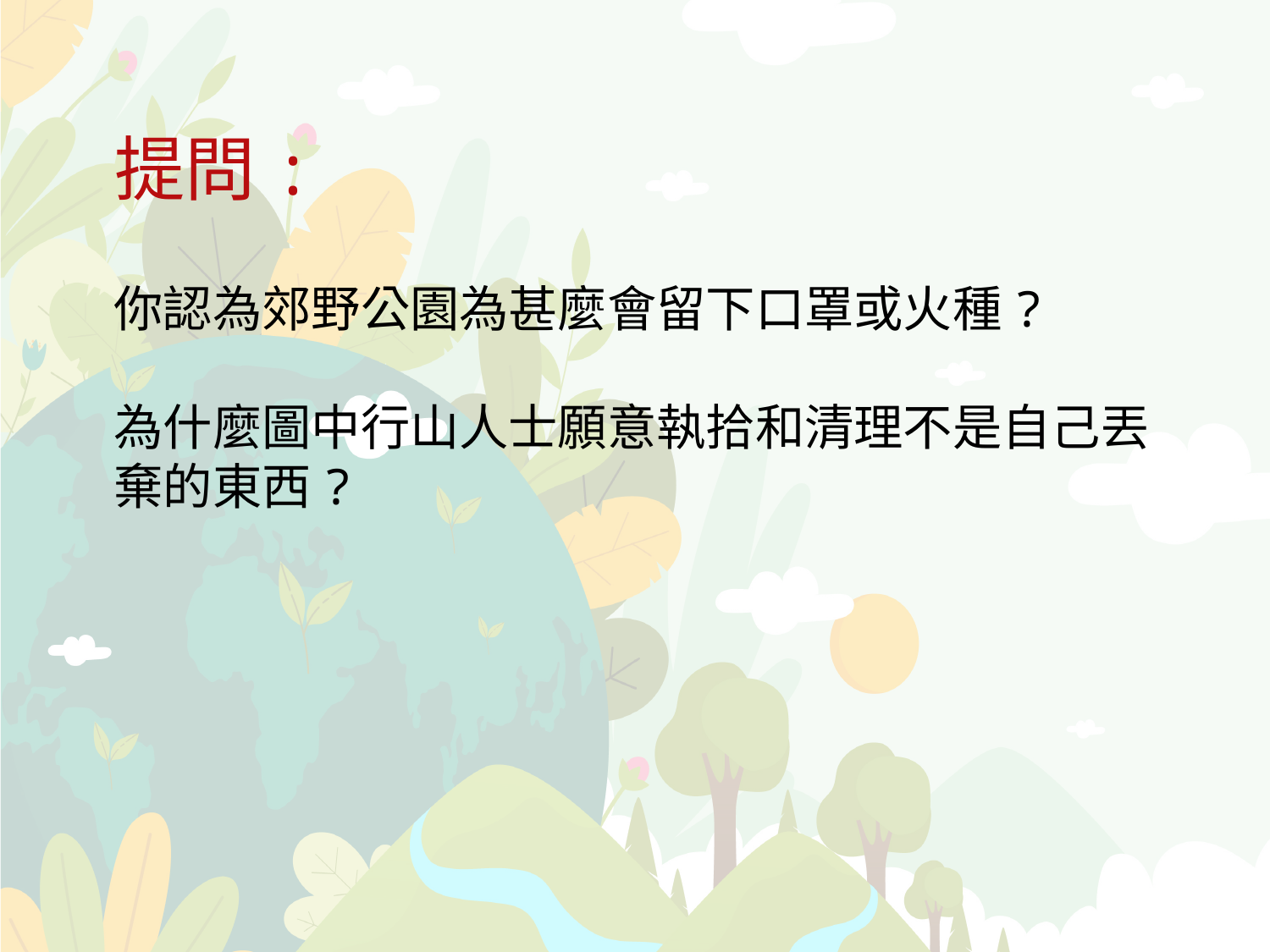

# 提問:
你認為郊野公園為甚麼會留下口罩或火種?

為什麼圖中行山人士願意執拾和清理不是自己丟棄的東西?